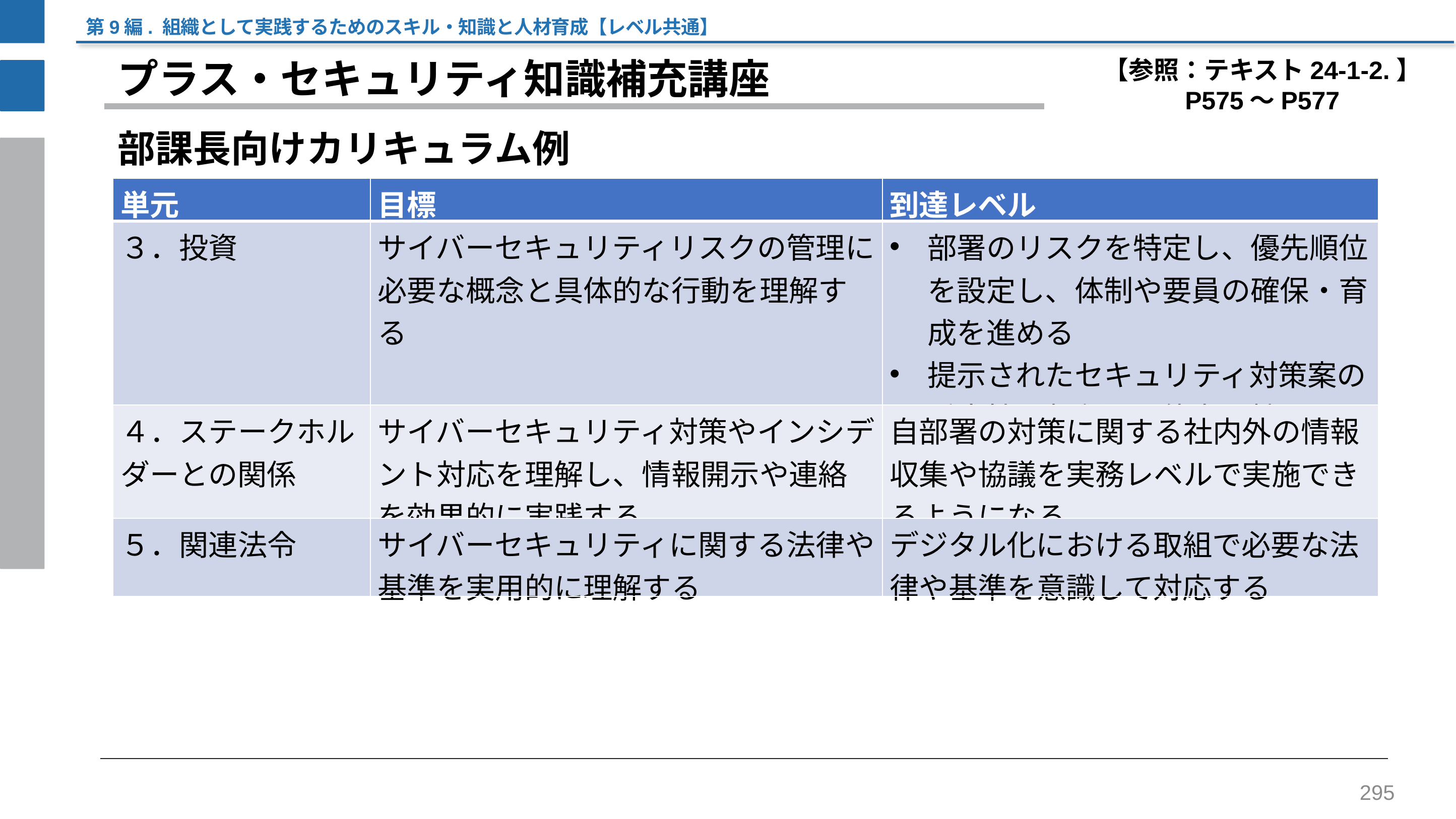

第9編. 組織として実践するためのスキル・知識と人材育成【レベル共通】
【参照：テキスト24-1-2.】
P575～P577
プラス・セキュリティ知識補充講座

部課長向けカリキュラム例
| 単元 | 目標 | 到達レベル |
| --- | --- | --- |
| ３．投資 | サイバーセキュリティリスクの管理に必要な概念と具体的な行動を理解する | 部署のリスクを特定し、優先順位を設定し、体制や要員の確保・育成を進める 提示されたセキュリティ対策案の妥当性を判断する能力を持つ |
| ４．ステークホルダーとの関係 | サイバーセキュリティ対策やインシデント対応を理解し、情報開示や連絡を効果的に実践する | 自部署の対策に関する社内外の情報収集や協議を実務レベルで実施できるようになる |
| ５．関連法令 | サイバーセキュリティに関する法律や基準を実用的に理解する | デジタル化における取組で必要な法律や基準を意識して対応する |
295